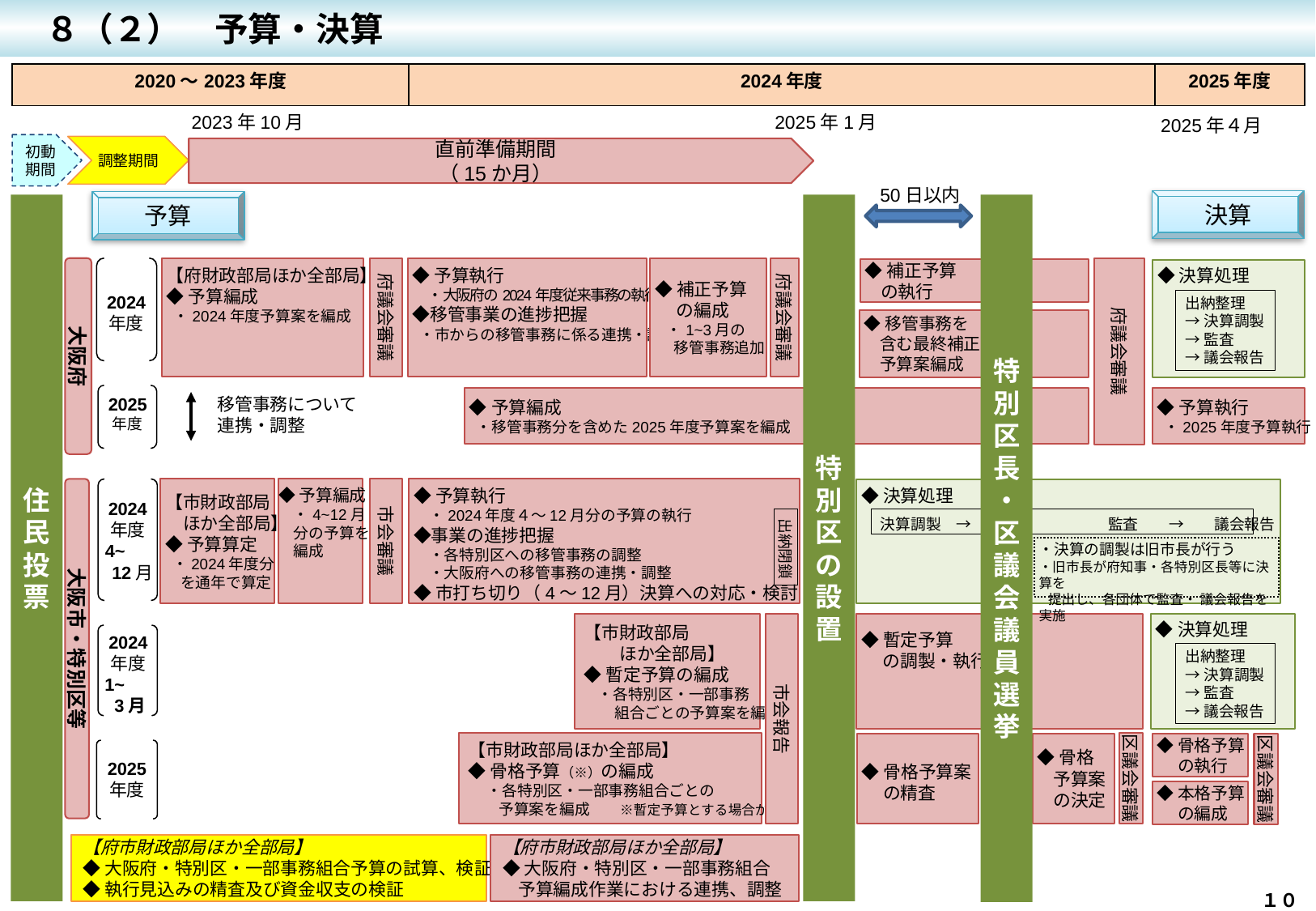

８（２）　予算・決算
| 2020～2023年度 | 2024年度 | 2025年度 |
| --- | --- | --- |
2023年10月
2025年1月
2025年４月
初動
期間
調整期間
直前準備期間
（15か月）
50日以内
決算
予算
住民投票
特別区の設置
特別区長・区議会議員選挙

府議会審議
大阪府
【府財政部局ほか全部局】
◆予算編成
 ・2024年度予算案を編成
府議会審議
◆予算執行
　・大阪府の2024年度従来事務の執行
◆移管事業の進捗把握
 ・市からの移管事務に係る連携・調整
◆補正予算
　 の編成
・1~3月の
移管事務追加
府議会審議
◆補正予算
   の執行
◆決算処理
2024
年度
出納整理
→決算調製
→監査
→議会報告
◆移管事務を
   含む最終補正
   予算案編成
移管事務について
連携・調整

2025
年度
◆予算編成
 ・移管事務分を含めた2025年度予算案を編成
◆予算執行
 ・2025年度予算執行
市会審議
大阪市・特別区等
◆予算編成
　・4~12月
　分の予算を
　編成
◆予算執行
　・2024年度４～12月分の予算の執行
◆事業の進捗把握
　・各特別区への移管事務の調整
　・大阪府への移管事務の連携・調整
◆市打ち切り（4～12月）決算への対応・検討

【市財政部局
　ほか全部局】
◆予算算定
 ・2024年度分
　を通年で算定
◆決算処理
出納閉鎖
決算調製　→　　　　　　　　　監査　　→　　議会報告
2024
年度
 4~
  12月
・決算の調製は旧市長が行う
・旧市長が府知事・各特別区長等に決算を
  提出し、各団体で監査・ 議会報告を実施

◆決算処理
【市財政部局
　　ほか全部局】
◆暫定予算の編成
　・各特別区・一部事務
　　組合ごとの予算案を編成

◆暫定予算
　 の調製・執行

市会報告

2024
年度
  1~
    3月
出納整理
→決算調製
→監査
→議会報告
【市財政部局ほか全部局】
◆骨格予算（※）の編成
　 ・各特別区・一部事務組合ごとの
　　予算案を編成　　※暫定予算とする場合がある
区議会審議
◆骨格
   予算案
   の決定
◆骨格予算
　 の執行

◆骨格予算案
　 の精査

区議会審議

2025
年度
◆本格予算
　 の編成
【府市財政部局ほか全部局】
◆大阪府・特別区・一部事務組合予算の試算、検証
◆執行見込みの精査及び資金収支の検証
【府市財政部局ほか全部局】
◆大阪府・特別区・一部事務組合
   予算編成作業における連携、調整
１０